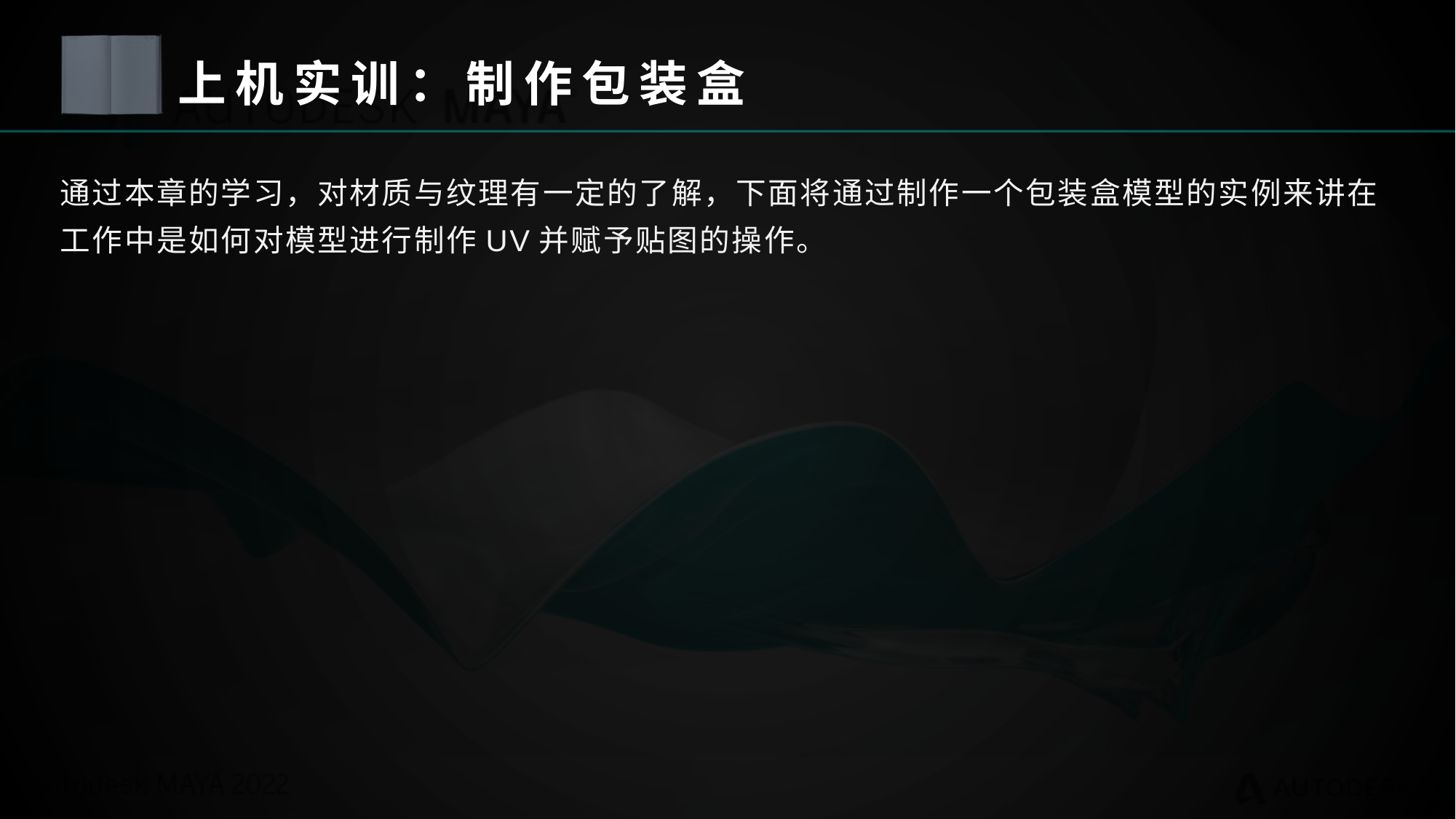

上机实训：制作包装盒
通过本章的学习，对材质与纹理有一定的了解，下面将通过制作一个包装盒模型的实例来讲在工作中是如何对模型进行制作UV并赋予贴图的操作。